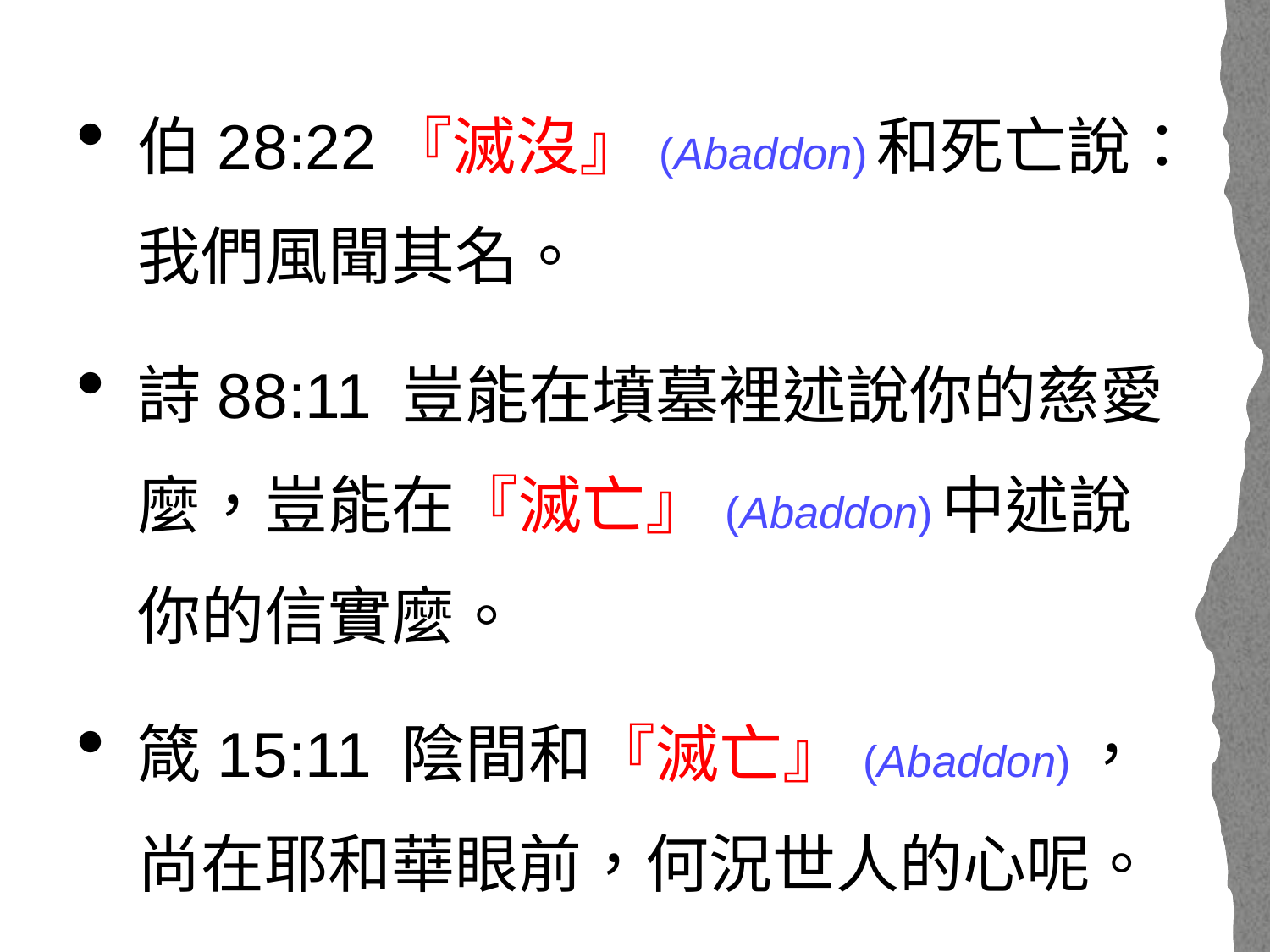

伯28:22『滅沒』(Abaddon)和死亡說：我們風聞其名。
詩88:11 豈能在墳墓裡述說你的慈愛麼，豈能在『滅亡』(Abaddon)中述說你的信實麼。
箴15:11 陰間和『滅亡』(Abaddon)，尚在耶和華眼前，何況世人的心呢。